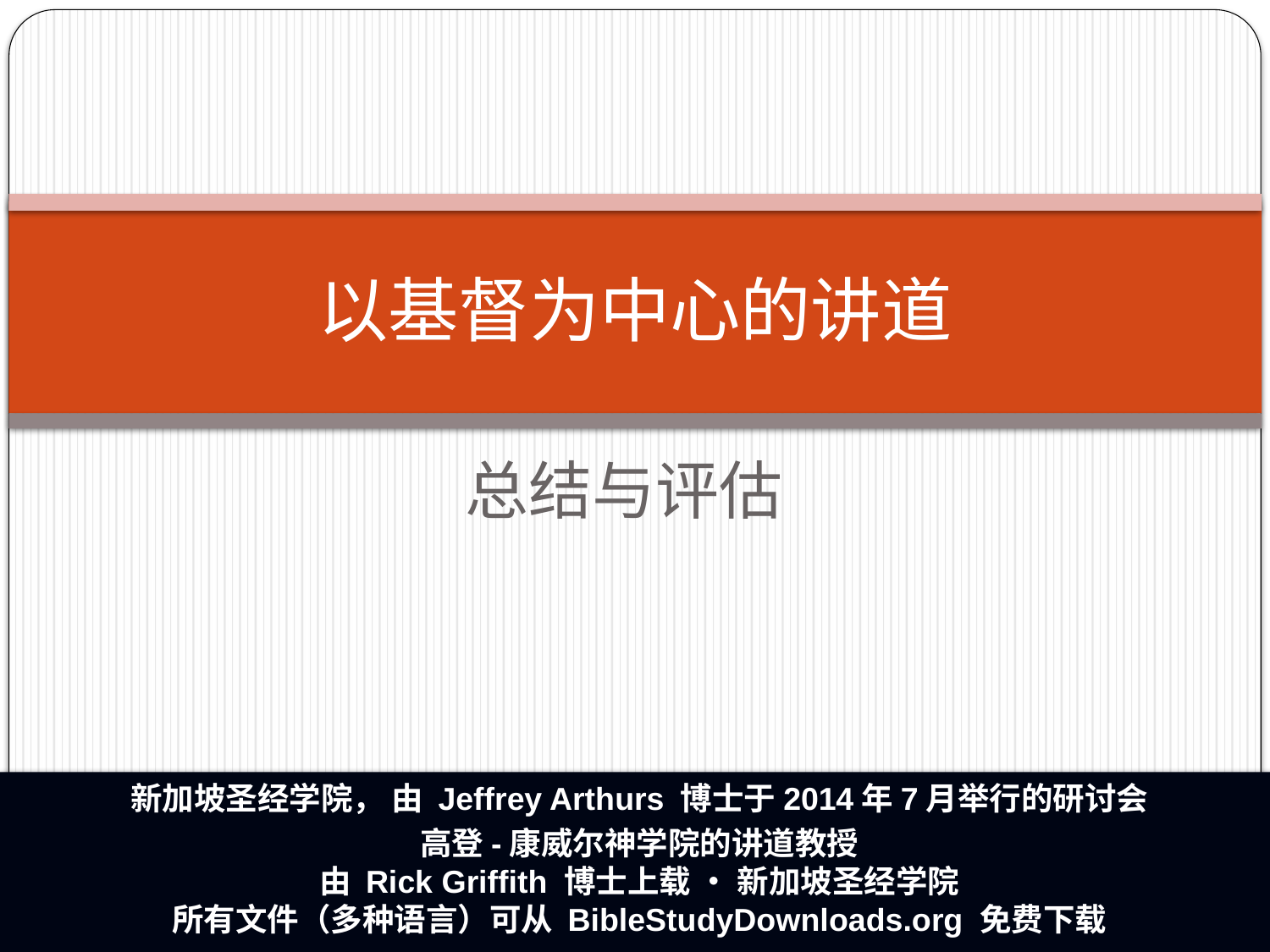

# 以基督为中心的讲道
总结与评估
新加坡圣经学院， 由 Jeffrey Arthurs 博士于2014年7月举行的研讨会
高登-康威尔神学院的讲道教授
由 Rick Griffith 博士上载 • 新加坡圣经学院
所有文件（多种语言）可从 BibleStudyDownloads.org 免费下载